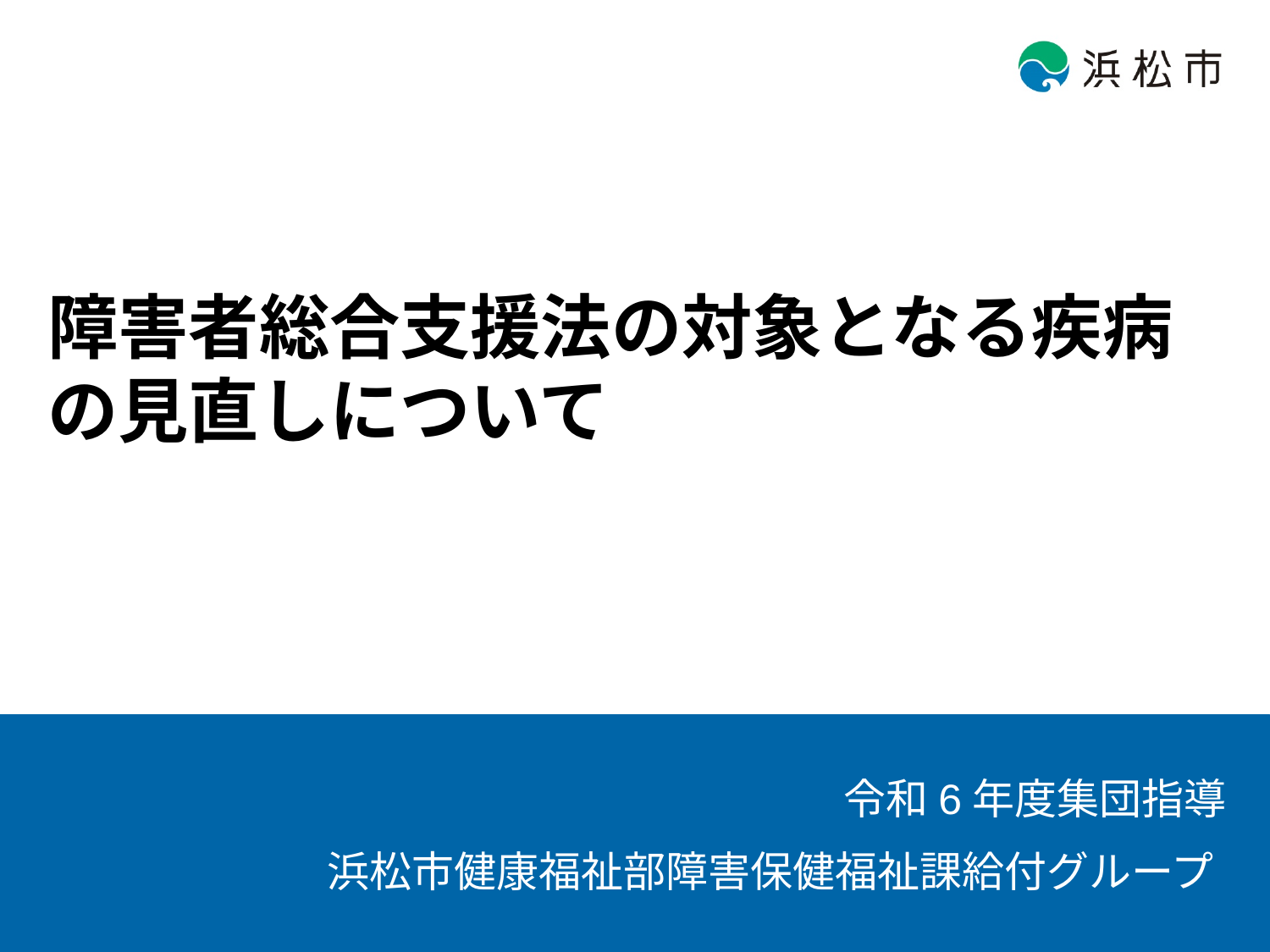

# 障害者総合支援法の対象となる疾病の見直しについて
令和6年度集団指導
浜松市健康福祉部障害保健福祉課給付グループ